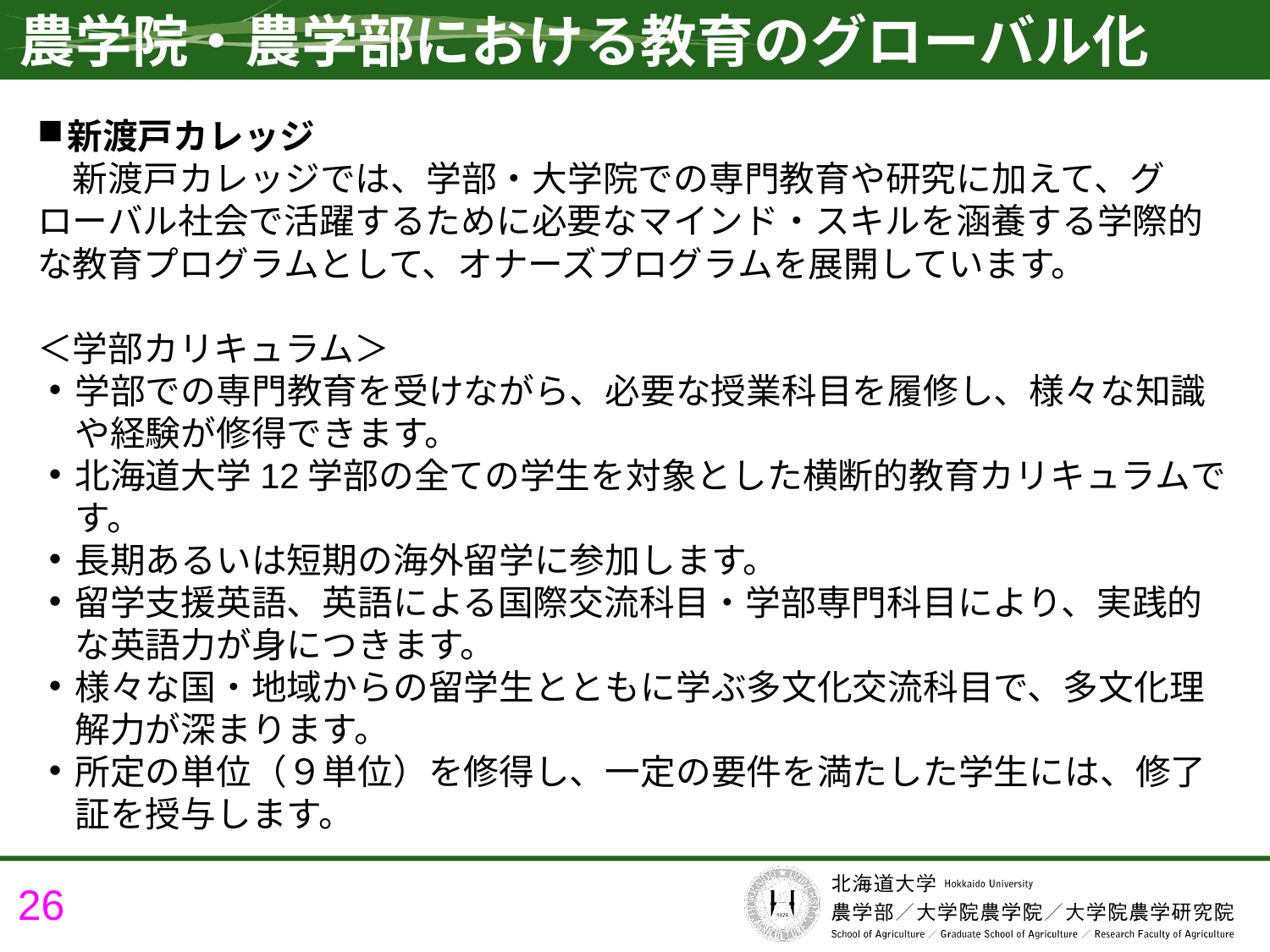

農学院・農学部における教育のグローバル化
新渡戸カレッジ
　新渡戸カレッジでは、学部・大学院での専門教育や研究に加えて、グローバル社会で活躍するために必要なマインド・スキルを涵養する学際的な教育プログラムとして、オナーズプログラムを展開しています。

＜学部カリキュラム＞
学部での専門教育を受けながら、必要な授業科目を履修し、様々な知識や経験が修得できます。
北海道大学12学部の全ての学生を対象とした横断的教育カリキュラムです。
長期あるいは短期の海外留学に参加します。
留学支援英語、英語による国際交流科目・学部専門科目により、実践的な英語力が身につきます。
様々な国・地域からの留学生とともに学ぶ多文化交流科目で、多文化理解力が深まります。
所定の単位（９単位）を修得し、一定の要件を満たした学生には、修了証を授与します。

26